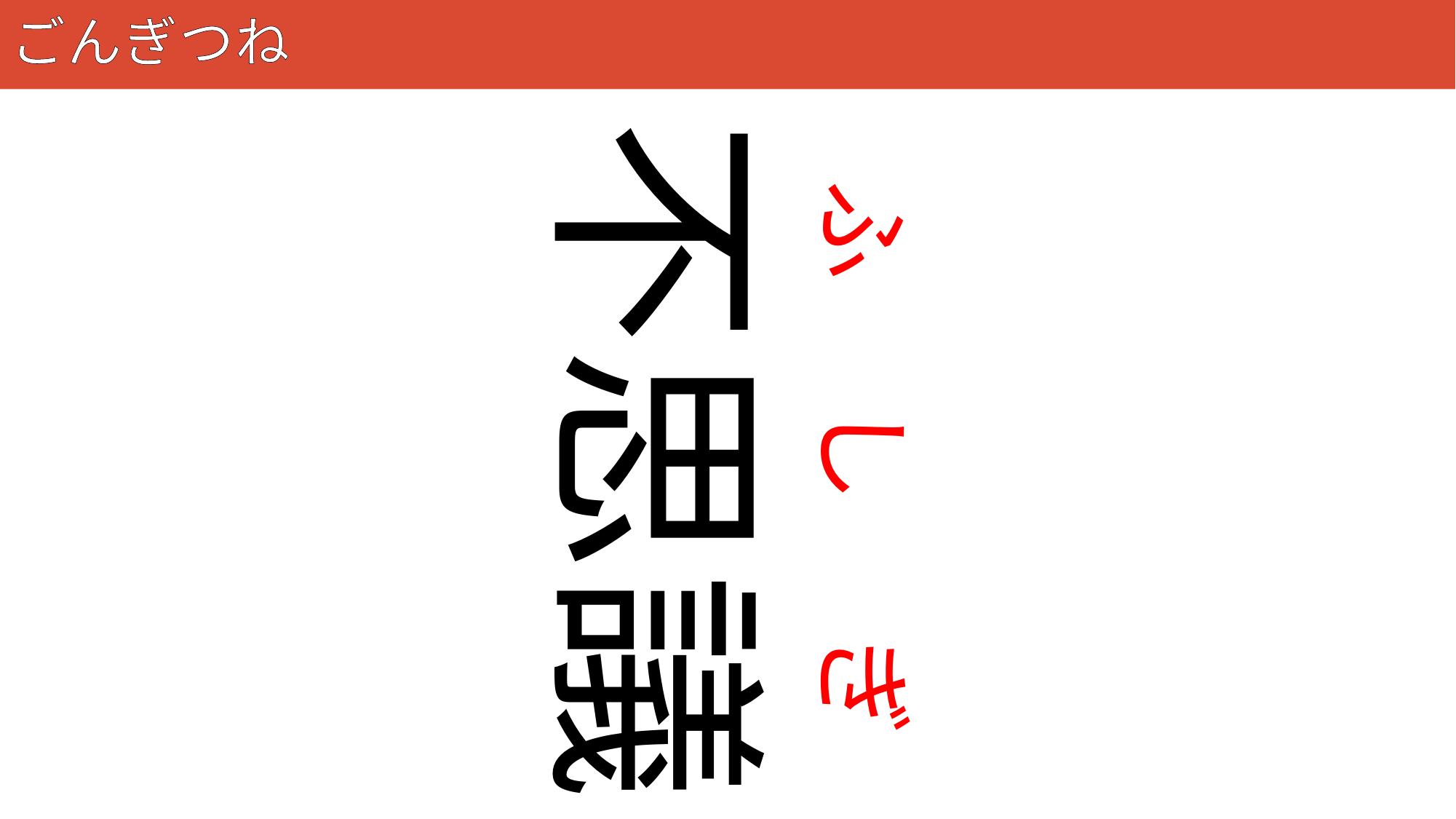

# ごんぎつね
11
不思議
ふ
し
ぎ